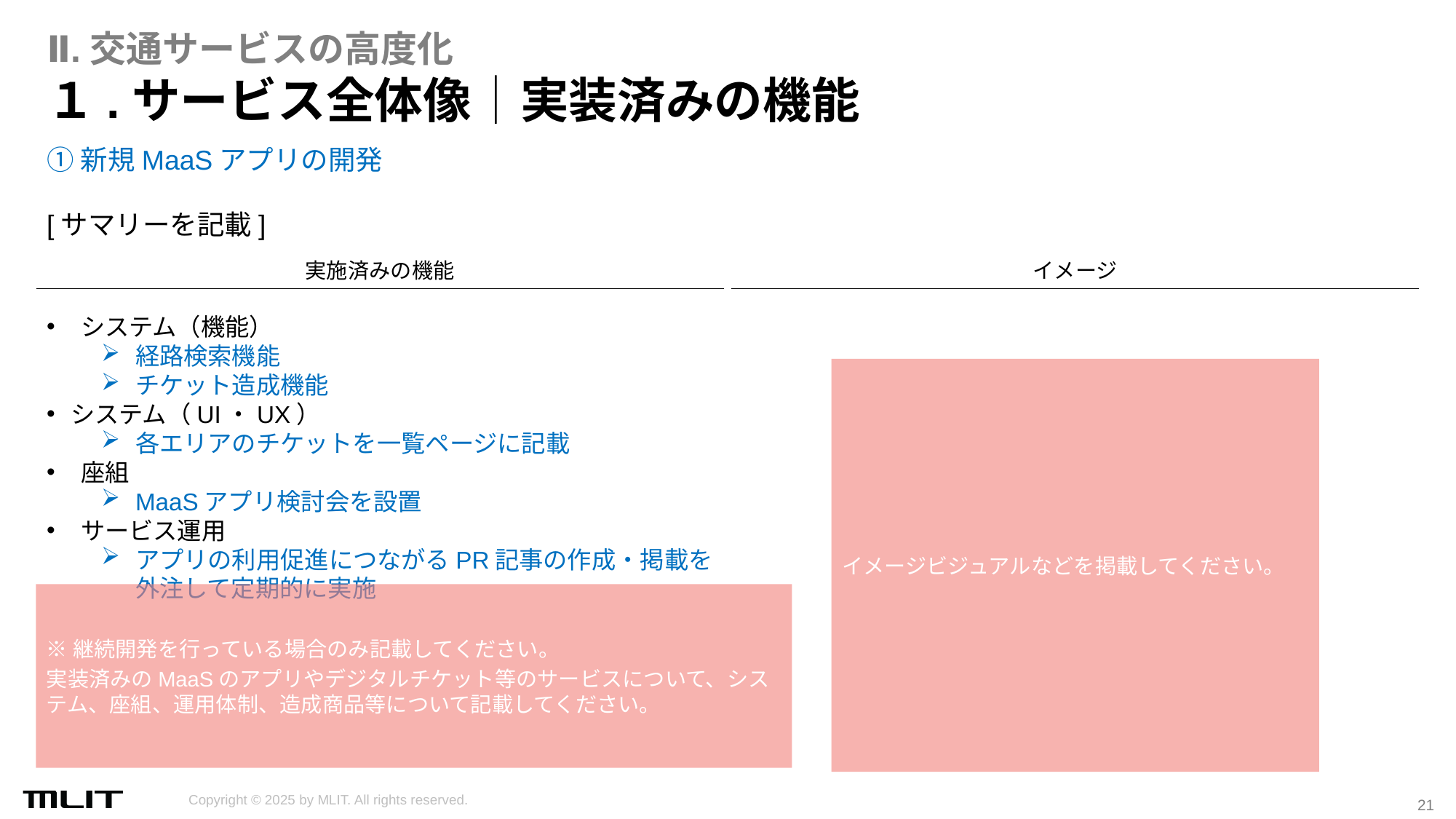

Ⅱ.交通サービスの高度化
# １.サービス全体像│実装済みの機能
①新規MaaSアプリの開発
[サマリーを記載]
実施済みの機能
イメージ
システム（機能）
経路検索機能
チケット造成機能
システム（UI・UX）
各エリアのチケットを一覧ページに記載
座組
MaaSアプリ検討会を設置
サービス運用
アプリの利用促進につながるPR記事の作成・掲載を外注して定期的に実施

イメージビジュアルなどを掲載してください。
※継続開発を行っている場合のみ​記載してください。
実装済みのMaaSのアプリやデジタルチケット等のサービスについて、システム、座組、運用体制、造成商品等について記載してください。​